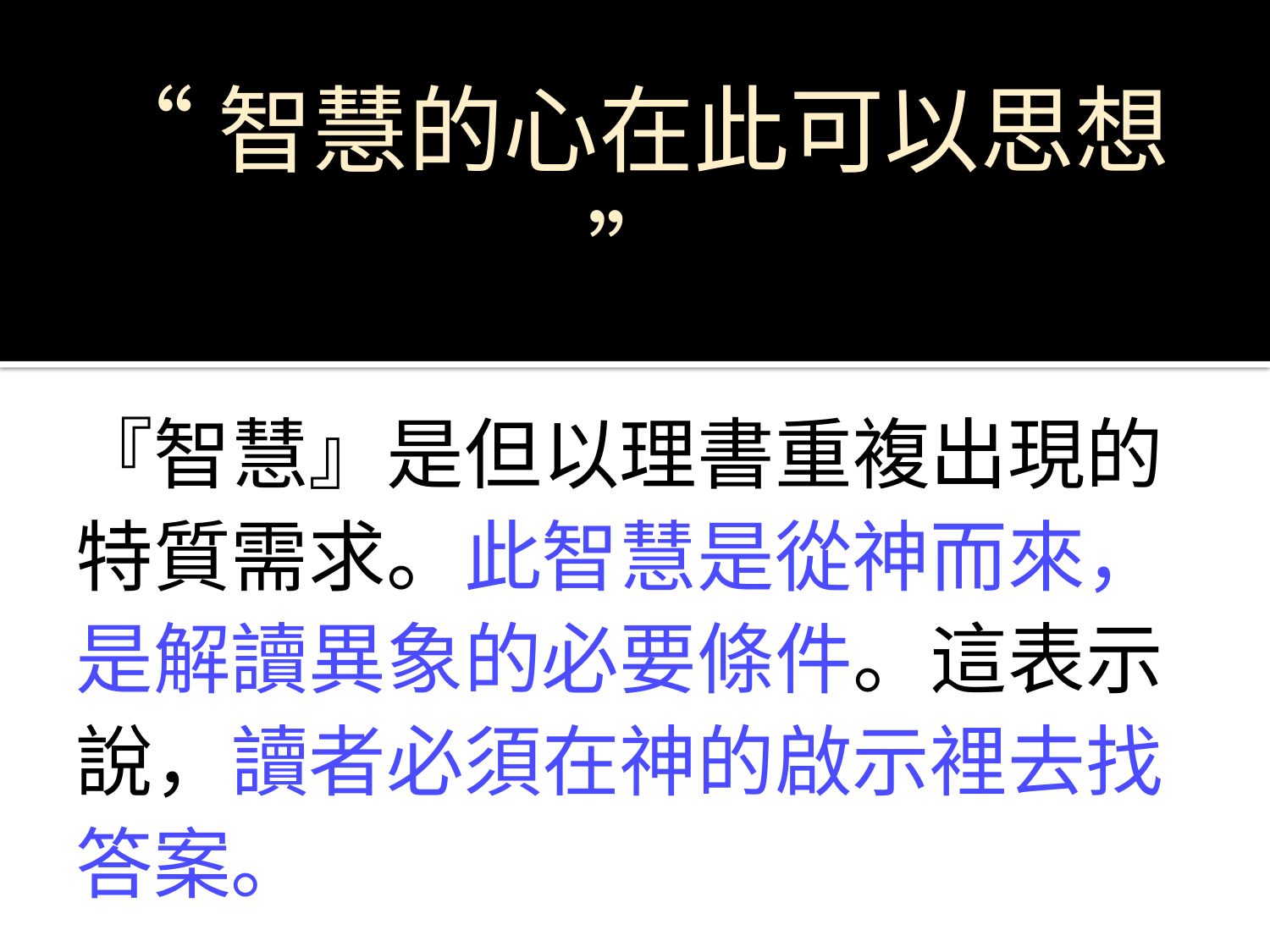

# “智慧的心在此可以思想”
『智慧』是但以理書重複出現的特質需求。此智慧是從神而來，是解讀異象的必要條件。這表示說，讀者必須在神的啟示裡去找答案。